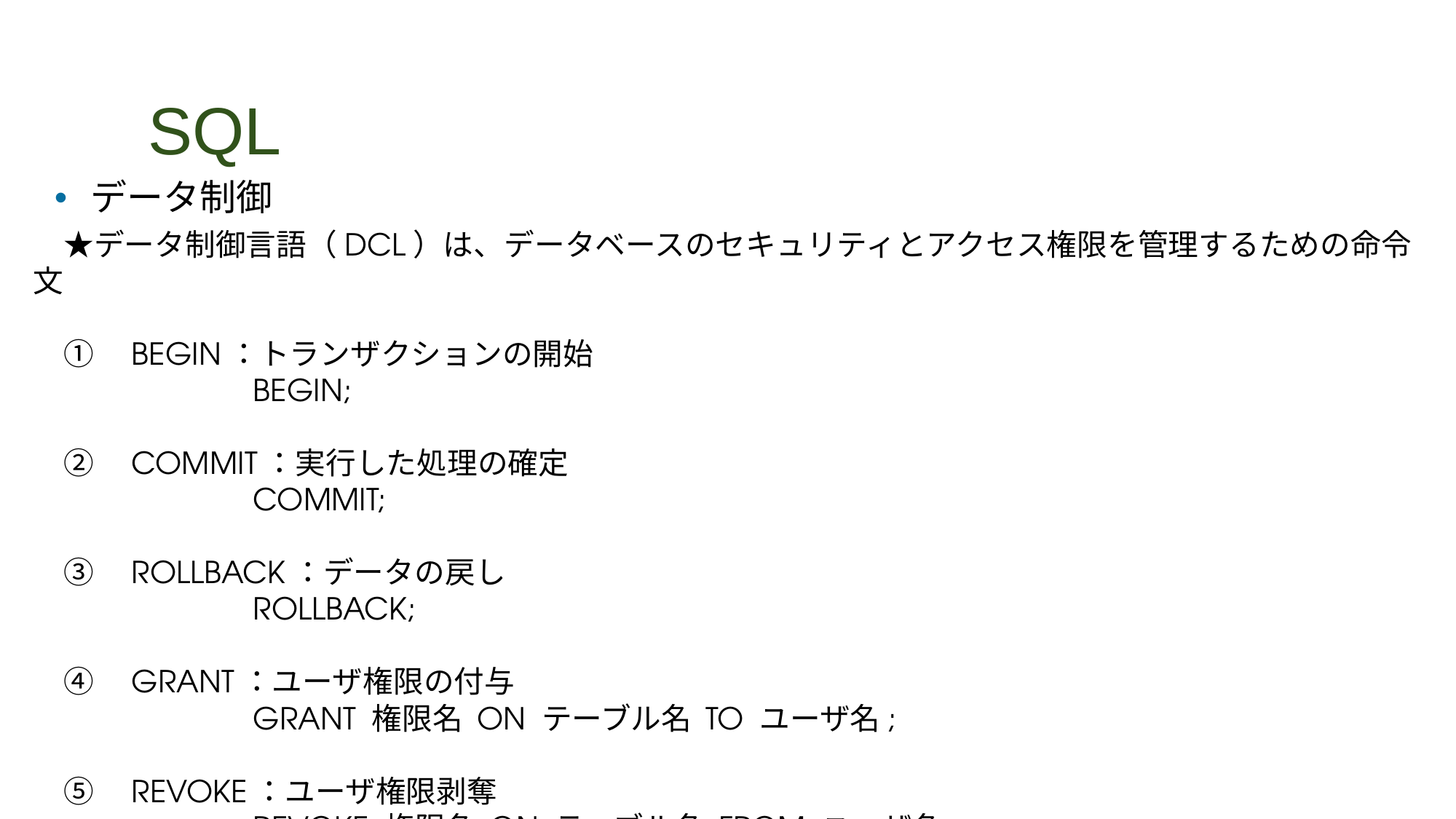

# SQL
データ制御

　★データ制御言語（DCL）は、データベースのセキュリティとアクセス権限を管理するための命令文

　①　BEGIN：トランザクションの開始
　　　　　　　BEGIN;

　②　COMMIT：実行した処理の確定
　　　　　　　COMMIT;

　③　ROLLBACK：データの戻し
　　　　　　　ROLLBACK;

　④　GRANT：ユーザ権限の付与
　　　　　　　GRANT 権限名 ON テーブル名 TO ユーザ名;

　⑤　REVOKE：ユーザ権限剥奪
　　　　　　　REVOKE 権限名 ON テーブル名 FROM ユーザ名;